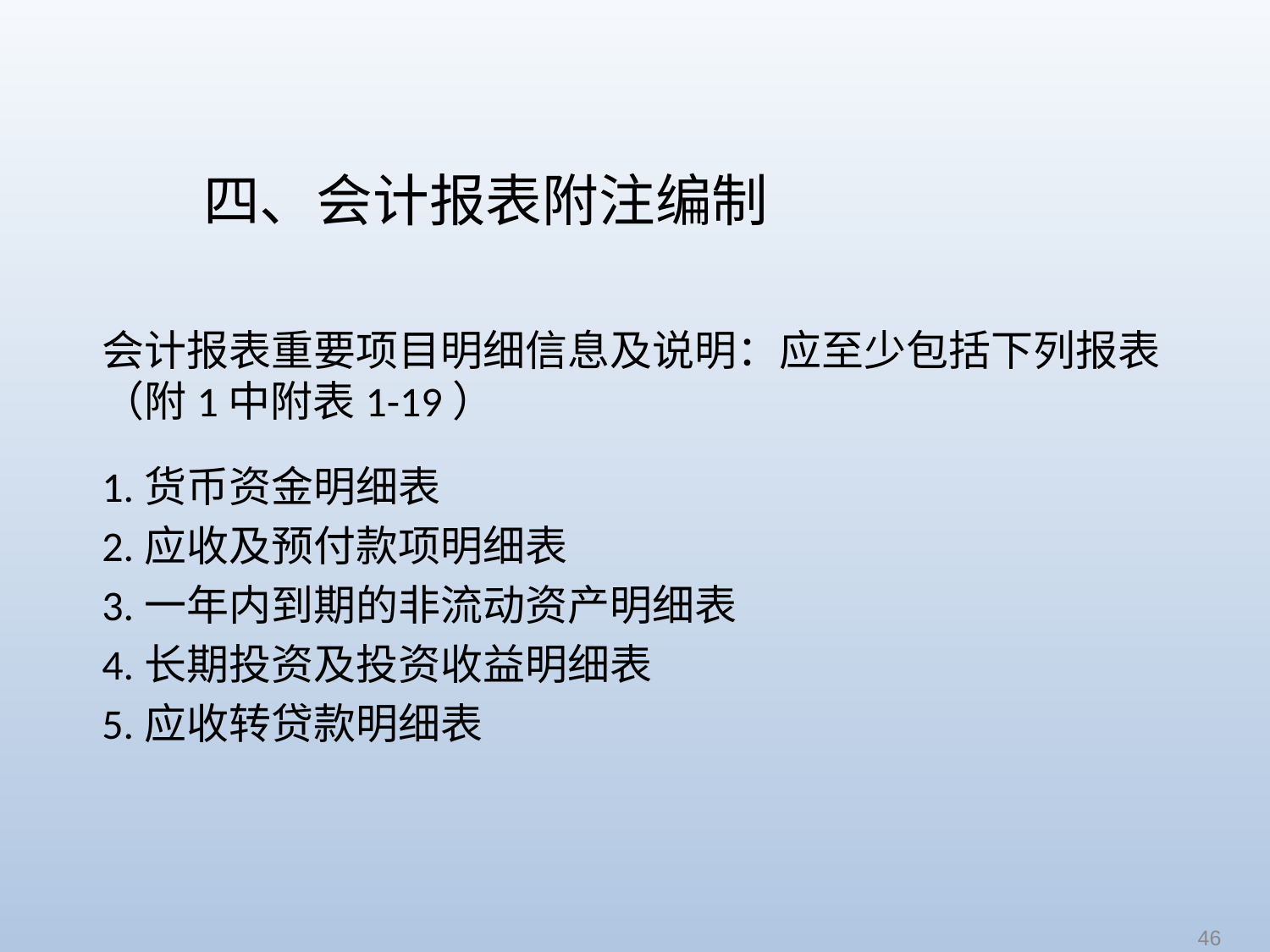

# 四、会计报表附注编制
会计报表重要项目明细信息及说明：应至少包括下列报表（附1中附表1-19）

1.货币资金明细表
2.应收及预付款项明细表
3.一年内到期的非流动资产明细表
4.长期投资及投资收益明细表
5.应收转贷款明细表

46